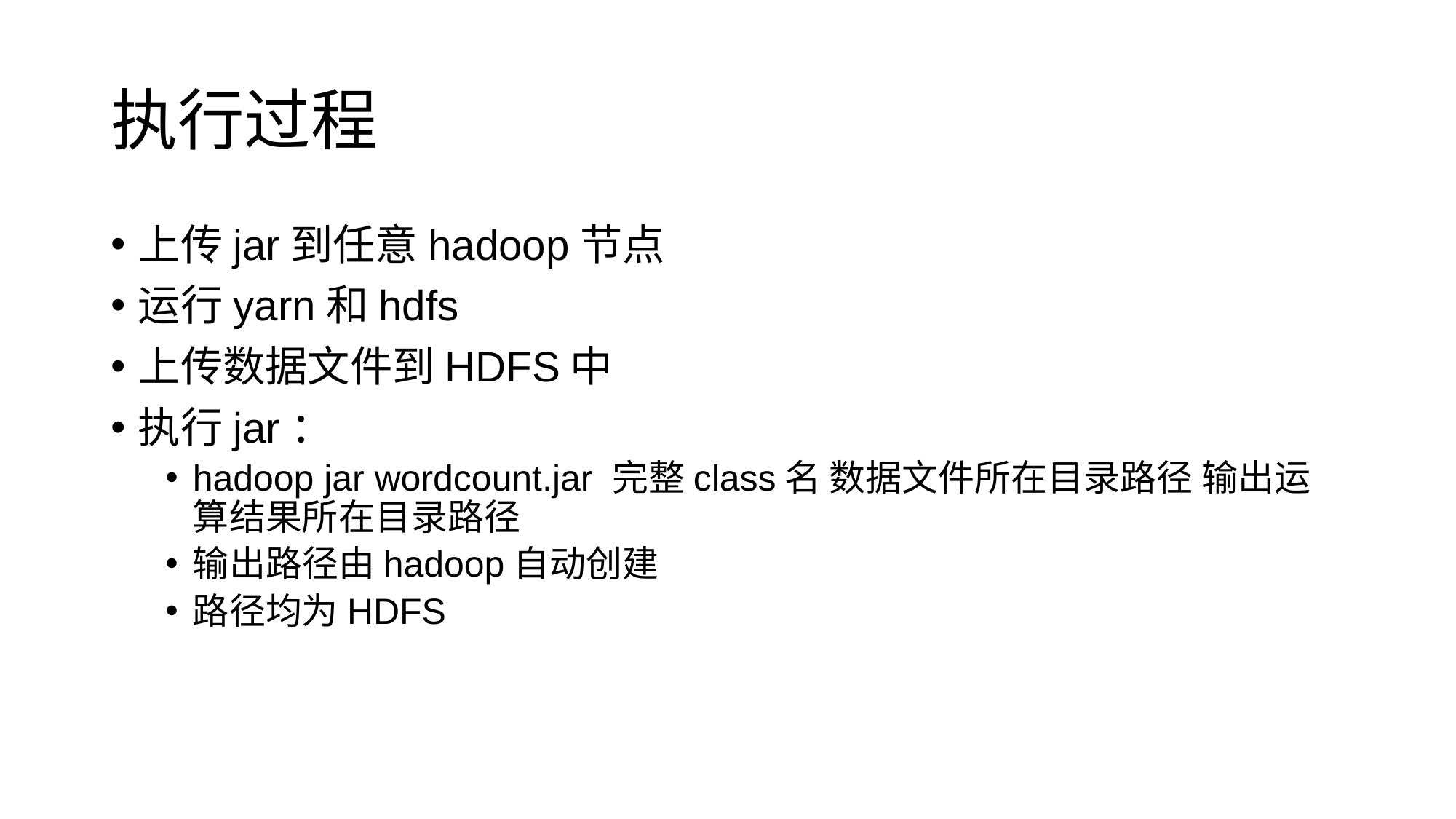

# 执行过程
上传jar到任意hadoop节点
运行yarn和hdfs
上传数据文件到HDFS中
执行jar：
hadoop jar wordcount.jar 完整class名 数据文件所在目录路径 输出运算结果所在目录路径
输出路径由hadoop自动创建
路径均为HDFS